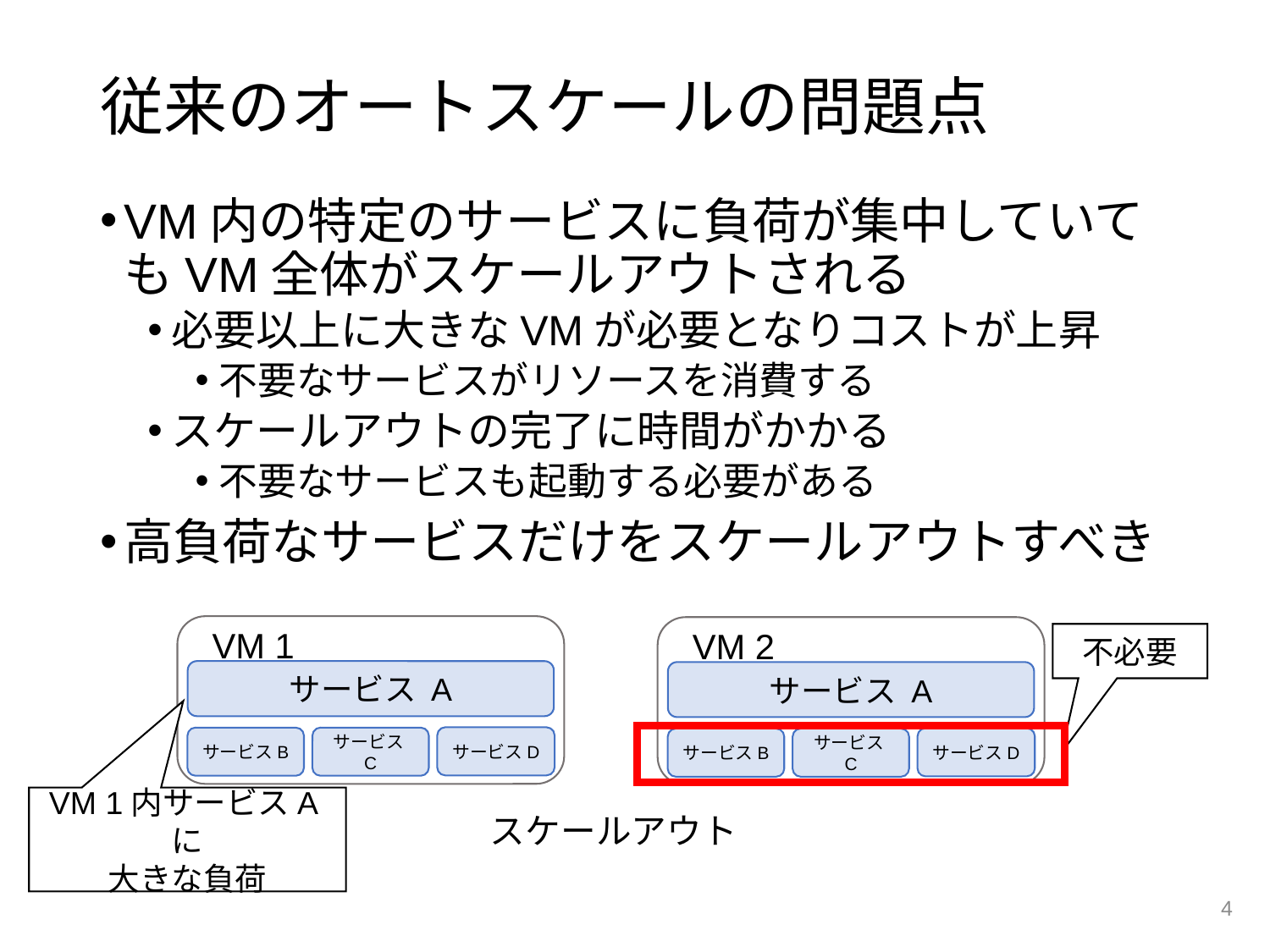

# 従来のオートスケールの問題点
VM内の特定のサービスに負荷が集中していてもVM全体がスケールアウトされる
必要以上に大きなVMが必要となりコストが上昇
不要なサービスがリソースを消費する
スケールアウトの完了に時間がかかる
不要なサービスも起動する必要がある
高負荷なサービスだけをスケールアウトすべき

VM 1
サービス A
サービスD
サービスB
サービスC

VM 2
サービス A
サービスD
サービスB
サービスC
不必要

VM 1内サービスAに
大きな負荷
スケールアウト
4